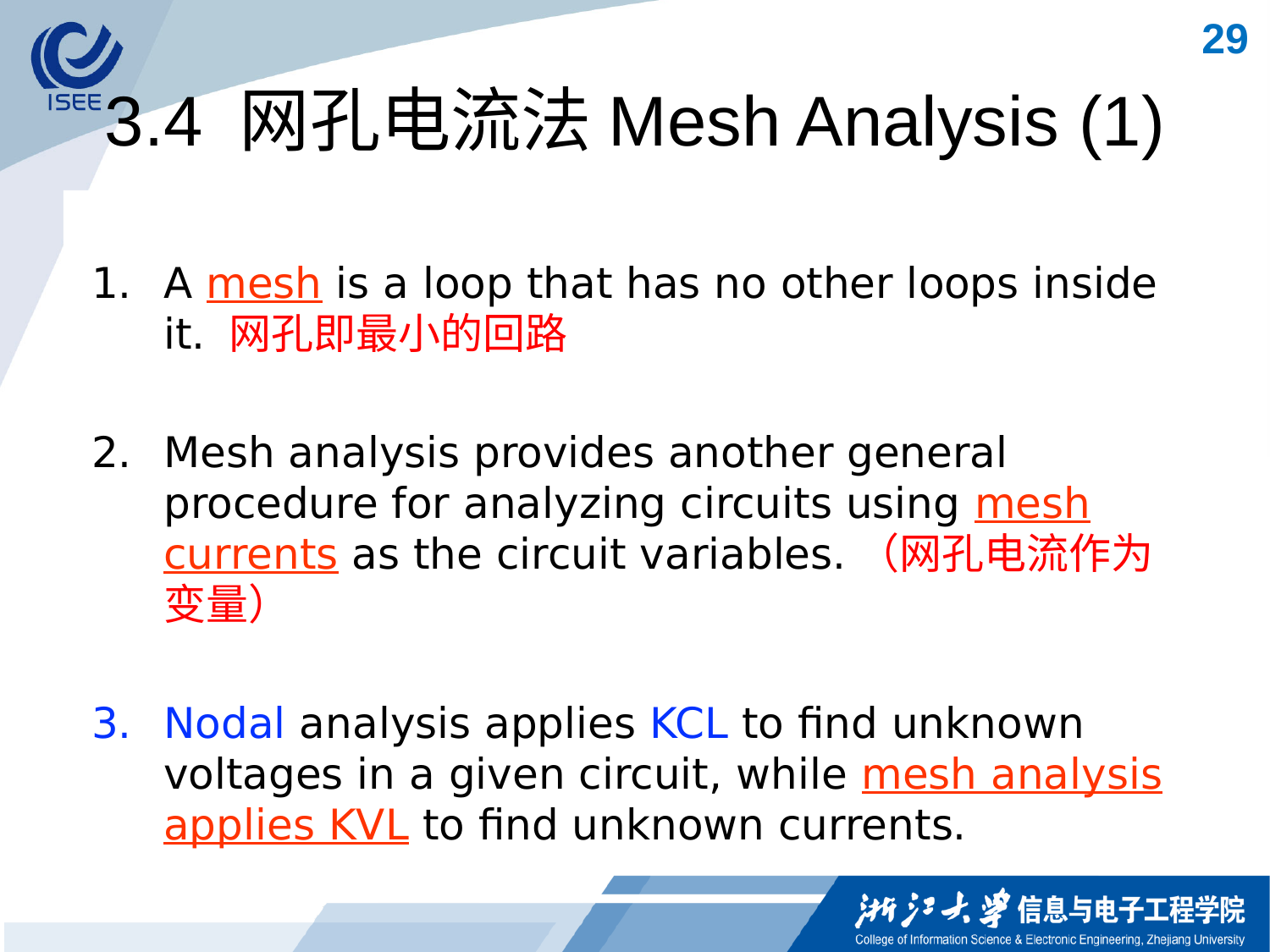

29
# 3.4 网孔电流法Mesh Analysis (1)

A mesh is a loop that has no other loops inside it. 网孔即最小的回路

Mesh analysis provides another general procedure for analyzing circuits using mesh currents as the circuit variables.（网孔电流作为变量）

Nodal analysis applies KCL to find unknown voltages in a given circuit, while mesh analysis applies KVL to find unknown currents.